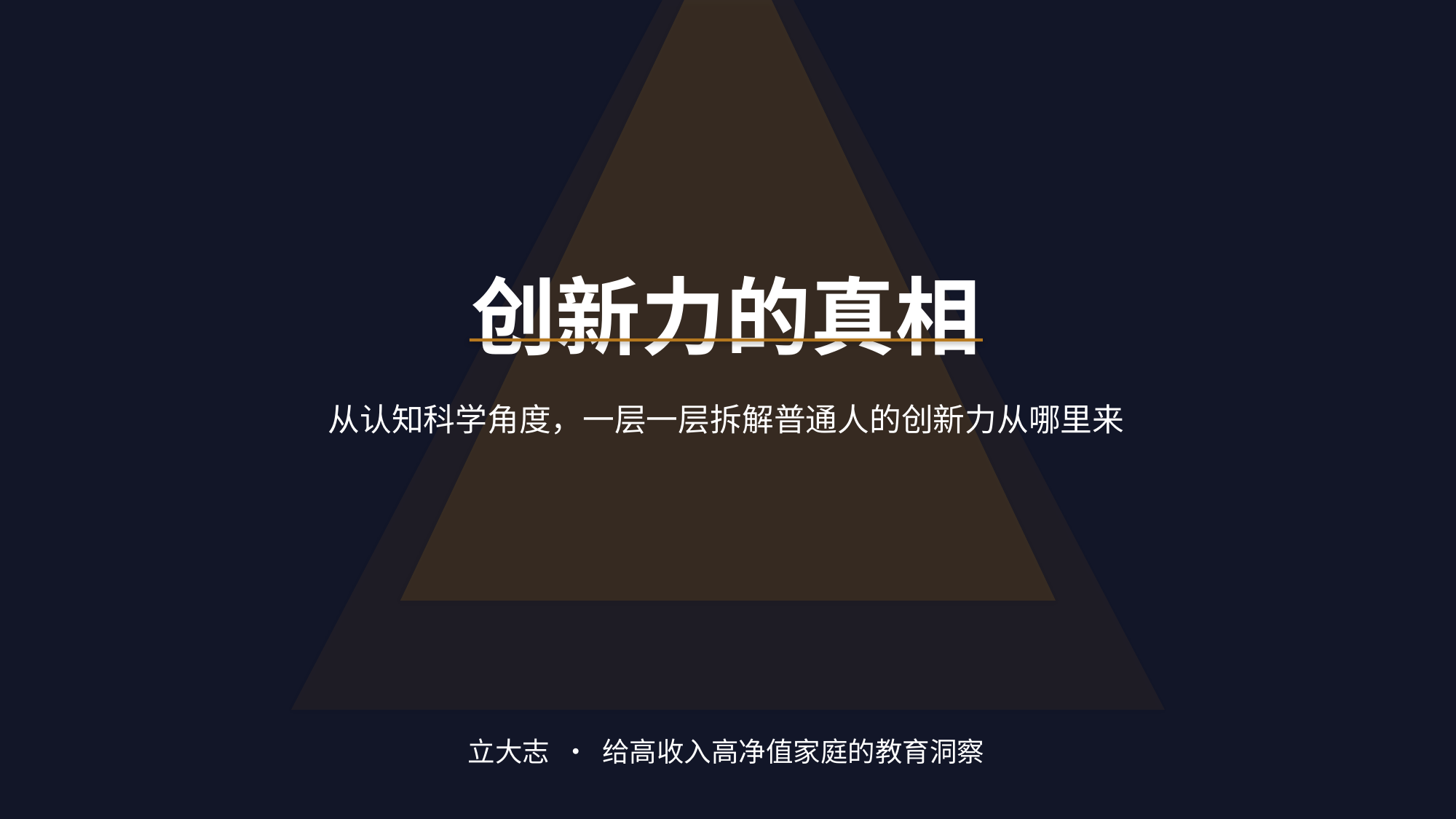

创新力的真相

从认知科学角度，一层一层拆解普通人的创新力从哪里来
立大志 · 给高收入高净值家庭的教育洞察